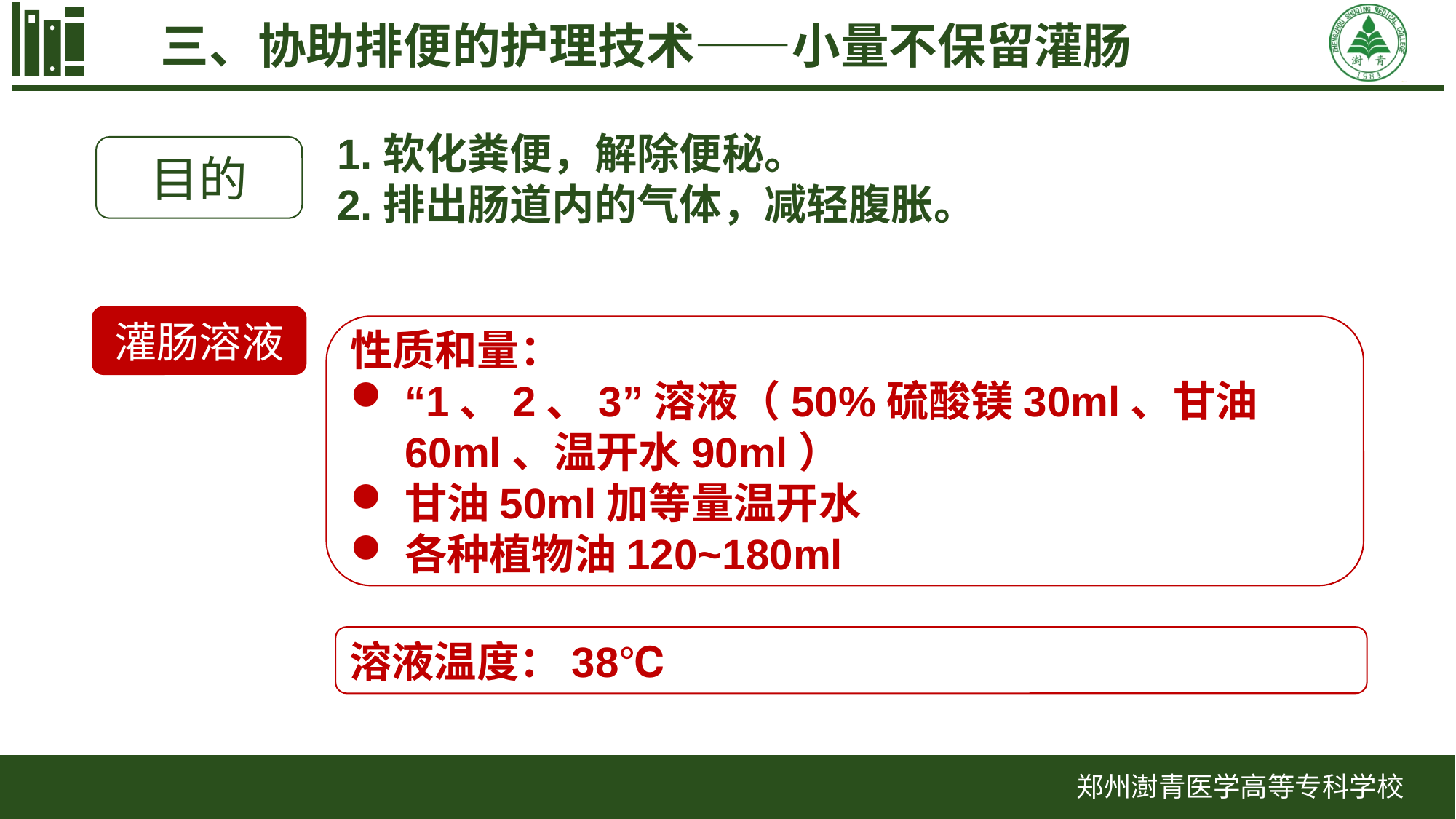

三、协助排便的护理技术——小量不保留灌肠
1.软化粪便，解除便秘。
2.排出肠道内的气体，减轻腹胀。
目的
灌肠溶液
性质和量：
“1、2、3”溶液（50%硫酸镁30ml、甘油60ml、温开水90ml）
甘油50ml加等量温开水
各种植物油120~180ml
溶液温度：38℃
郑州澍青医学高等专科学校